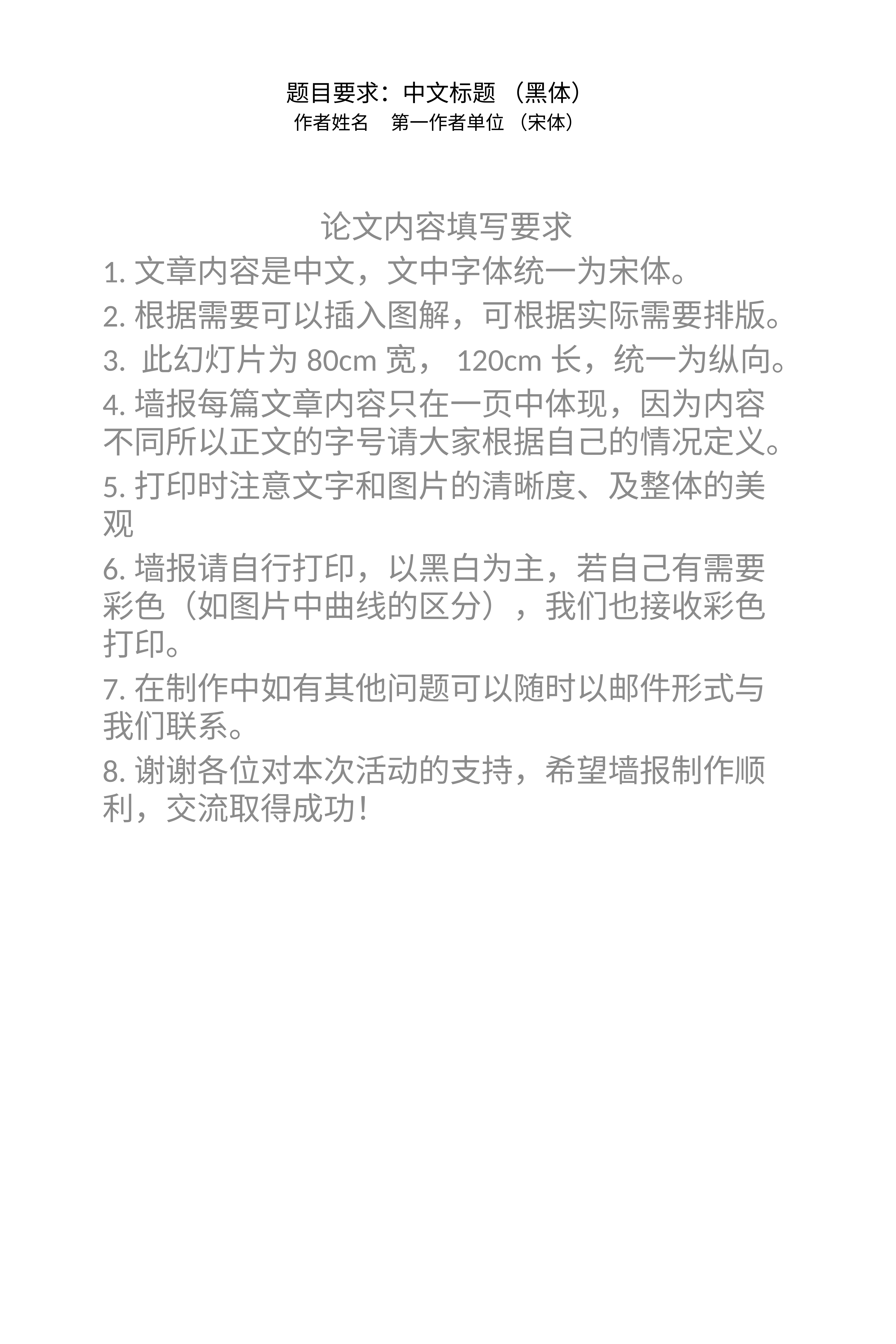

# 题目要求：中文标题 （黑体） 作者姓名     第一作者单位 （宋体）
论文内容填写要求
1.文章内容是中文，文中字体统一为宋体。
2.根据需要可以插入图解，可根据实际需要排版。
3. 此幻灯片为80cm宽，120cm长，统一为纵向。
4.墙报每篇文章内容只在一页中体现，因为内容不同所以正文的字号请大家根据自己的情况定义。
5.打印时注意文字和图片的清晰度、及整体的美观
6.墙报请自行打印，以黑白为主，若自己有需要彩色（如图片中曲线的区分），我们也接收彩色打印。
7.在制作中如有其他问题可以随时以邮件形式与我们联系。
8.谢谢各位对本次活动的支持，希望墙报制作顺利，交流取得成功！